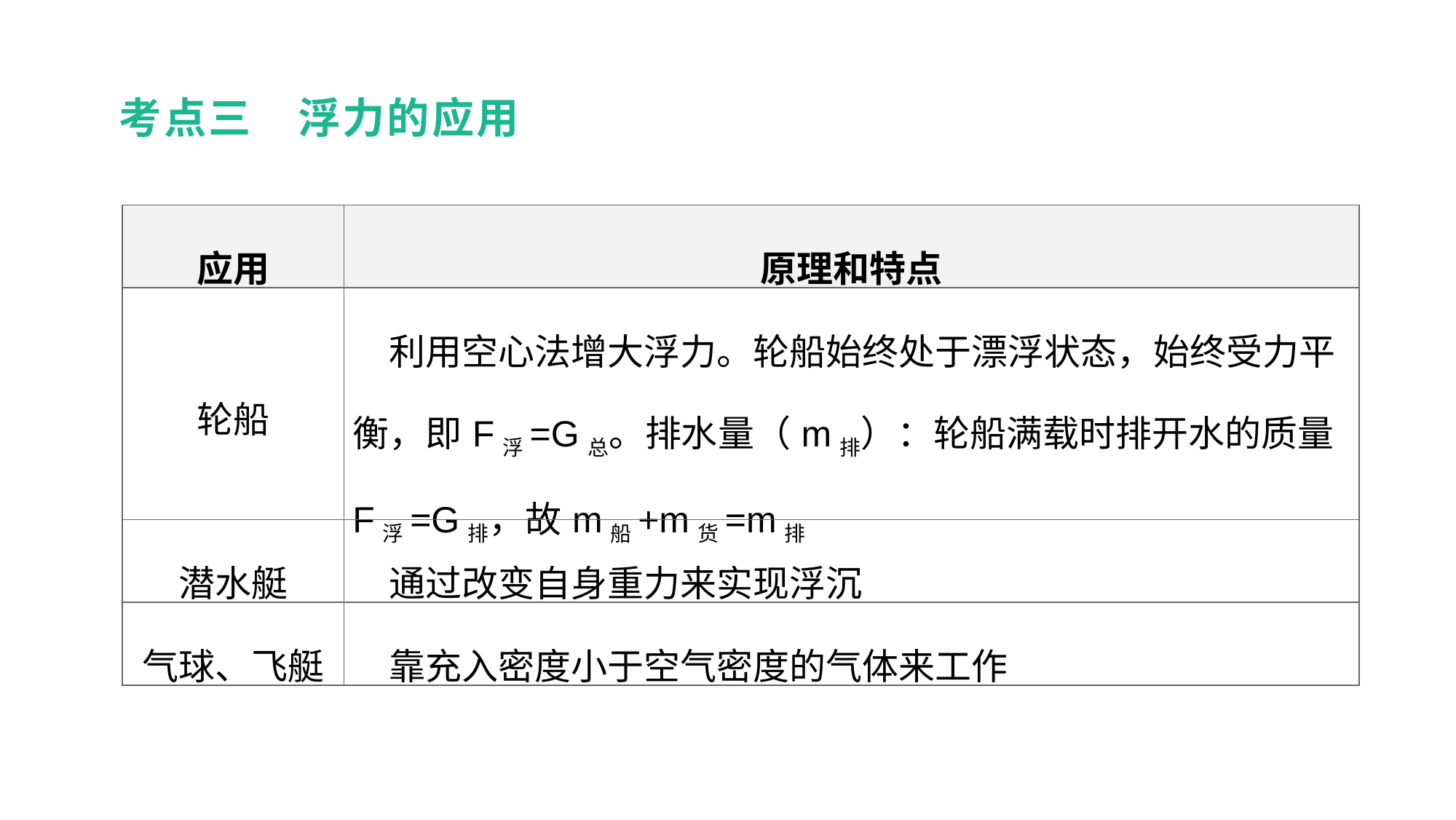

考点三　浮力的应用
| 应用 | 原理和特点 |
| --- | --- |
| 轮船 | 利用空心法增大浮力。轮船始终处于漂浮状态，始终受力平衡，即F浮=G总。排水量（m排）：轮船满载时排开水的质量 F浮=G排，故m船+m货=m排 |
| 潜水艇 | 通过改变自身重力来实现浮沉 |
| 气球、飞艇 | 靠充入密度小于空气密度的气体来工作 |
教材梳理 夯实基础